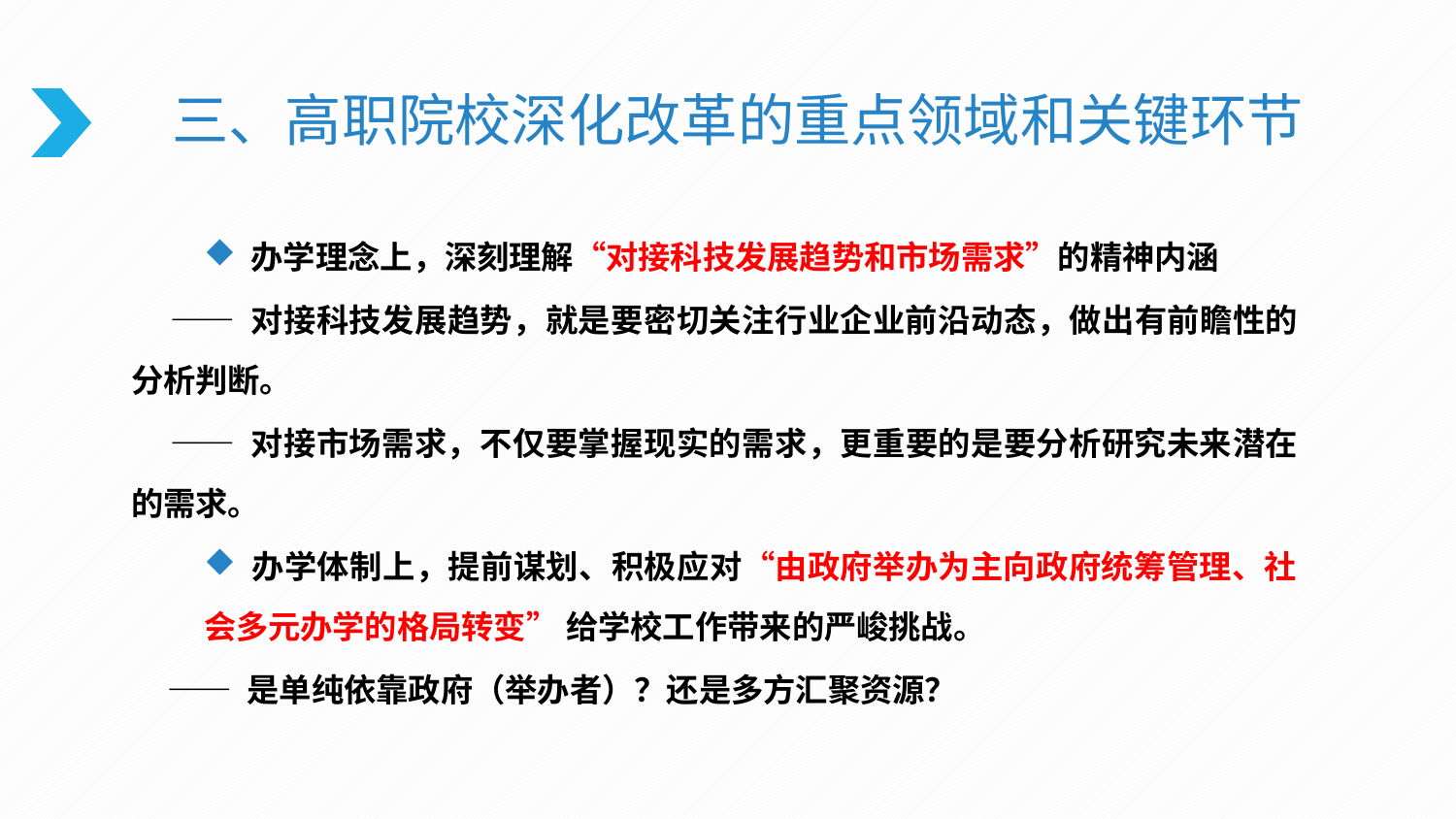

# 三、高职院校深化改革的重点领域和关键环节

 办学理念上，深刻理解“对接科技发展趋势和市场需求”的精神内涵
     —— 对接科技发展趋势，就是要密切关注行业企业前沿动态，做出有前瞻性的分析判断。
     —— 对接市场需求，不仅要掌握现实的需求，更重要的是要分析研究未来潜在的需求。
 办学体制上，提前谋划、积极应对“由政府举办为主向政府统筹管理、社会多元办学的格局转变” 给学校工作带来的严峻挑战。
     —— 是单纯依靠政府（举办者）？还是多方汇聚资源？